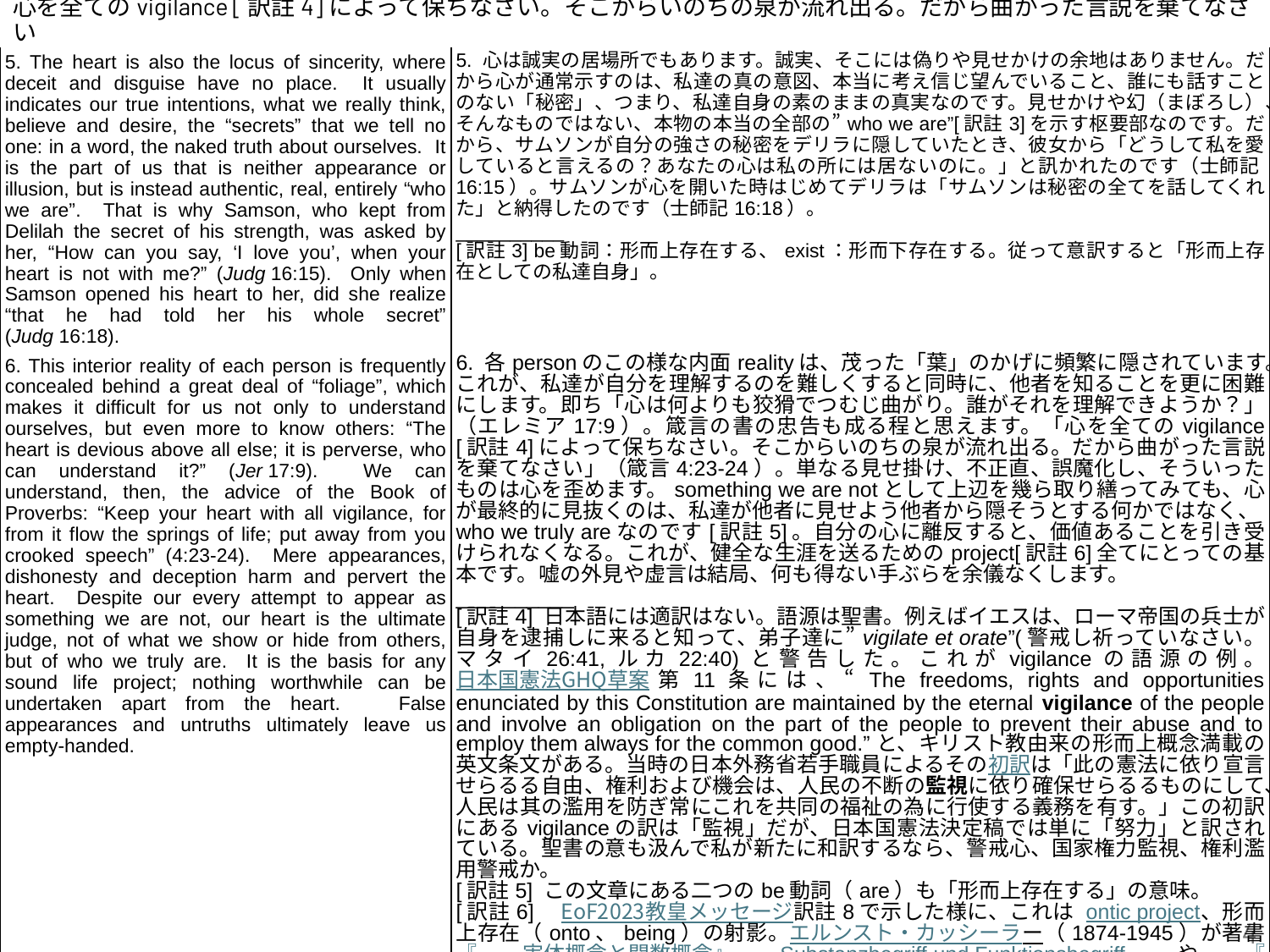

# 心を全てのvigilance [訳註4]によって保ちなさい。そこからいのちの泉が流れ出る。だから曲がった言説を棄てなさい
| 5. The heart is also the locus of sincerity, where deceit and disguise have no place. It usually indicates our true intentions, what we really think, believe and desire, the “secrets” that we tell no one: in a word, the naked truth about ourselves. It is the part of us that is neither appearance or illusion, but is instead authentic, real, entirely “who we are”. That is why Samson, who kept from Delilah the secret of his strength, was asked by her, “How can you say, ‘I love you’, when your heart is not with me?” (Judg 16:15). Only when Samson opened his heart to her, did she realize “that he had told her his whole secret” (Judg 16:18). | 5. 心は誠実の居場所でもあります。誠実、そこには偽りや見せかけの余地はありません。だから心が通常示すのは、私達の真の意図、本当に考え信じ望んでいること、誰にも話すことのない「秘密」、つまり、私達自身の素のままの真実なのです。見せかけや幻（まぼろし）、そんなものではない、本物の本当の全部の”who we are”[訳註3]を示す枢要部なのです。だから、サムソンが自分の強さの秘密をデリラに隠していたとき、彼女から「どうして私を愛していると言えるの？あなたの心は私の所には居ないのに。」と訊かれたのです（士師記16:15）。サムソンが心を開いた時はじめてデリラは「サムソンは秘密の全てを話してくれた」と納得したのです（士師記16:18）。 \_\_\_\_\_\_\_\_\_\_ [訳註3] be動詞：形而上存在する、exist：形而下存在する。従って意訳すると「形而上存在としての私達自身」。 |
| --- | --- |
| 6. This interior reality of each person is frequently concealed behind a great deal of “foliage”, which makes it difficult for us not only to understand ourselves, but even more to know others: “The heart is devious above all else; it is perverse, who can understand it?” (Jer 17:9). We can understand, then, the advice of the Book of Proverbs: “Keep your heart with all vigilance, for from it flow the springs of life; put away from you crooked speech” (4:23-24). Mere appearances, dishonesty and deception harm and pervert the heart. Despite our every attempt to appear as something we are not, our heart is the ultimate judge, not of what we show or hide from others, but of who we truly are. It is the basis for any sound life project; nothing worthwhile can be undertaken apart from the heart. False appearances and untruths ultimately leave us empty-handed. | 6. 各personのこの様な内面realityは、茂った「葉」のかげに頻繁に隠されています。これが、私達が自分を理解するのを難しくすると同時に、他者を知ることを更に困難にします。即ち「心は何よりも狡猾でつむじ曲がり。誰がそれを理解できようか？」（エレミア17:9）。箴言の書の忠告も成る程と思えます。「心を全てのvigilance [訳註4]によって保ちなさい。そこからいのちの泉が流れ出る。だから曲がった言説を棄てなさい」（箴言4:23-24）。単なる見せ掛け、不正直、誤魔化し、そういったものは心を歪めます。something we are notとして上辺を幾ら取り繕ってみても、心が最終的に見抜くのは、私達が他者に見せよう他者から隠そうとする何かではなく、who we truly areなのです[訳註5]。自分の心に離反すると、価値あることを引き受けられなくなる。これが、健全な生涯を送るためのproject[訳註6]全てにとっての基本です。嘘の外見や虚言は結局、何も得ない手ぶらを余儀なくします。 \_\_\_\_\_\_\_\_\_\_ [訳註4] 日本語には適訳はない。語源は聖書。例えばイエスは、ローマ帝国の兵士が自身を逮捕しに来ると知って、弟子達に”vigilate et orate”(警戒し祈っていなさい。マタイ26:41,ルカ22:40)と警告した。これがvigilanceの語源の例。日本国憲法GHQ草案第11条には、“The freedoms, rights and opportunities enunciated by this Constitution are maintained by the eternal vigilance of the people and involve an obligation on the part of the people to prevent their abuse and to employ them always for the common good.”と、キリスト教由来の形而上概念満載の英文条文がある。当時の日本外務省若手職員によるその初訳は「此の憲法に依り宣言せらるる自由、権利および機会は、人民の不断の監視に依り確保せらるるものにして、人民は其の濫用を防ぎ常にこれを共同の福祉の為に行使する義務を有す。」この初訳にあるvigilanceの訳は「監視」だが、日本国憲法決定稿では単に「努力」と訳されている。聖書の意も汲んで私が新たに和訳するなら、警戒心、国家権力監視、権利濫用警戒か。 [訳註5] この文章にある二つのbe動詞（are）も「形而上存在する」の意味。 [訳註6]　EoF2023教皇メッセージ訳註8で示した様に、これは ontic project、形而上存在（onto、being）の射影。エルンスト・カッシーラー（1874-1945）が著書『実体概念と関数概念』Substanzbegriff und Funktionsbegriff や『現代物理学における決定論と非決定論』等で論じた概念。 |
4